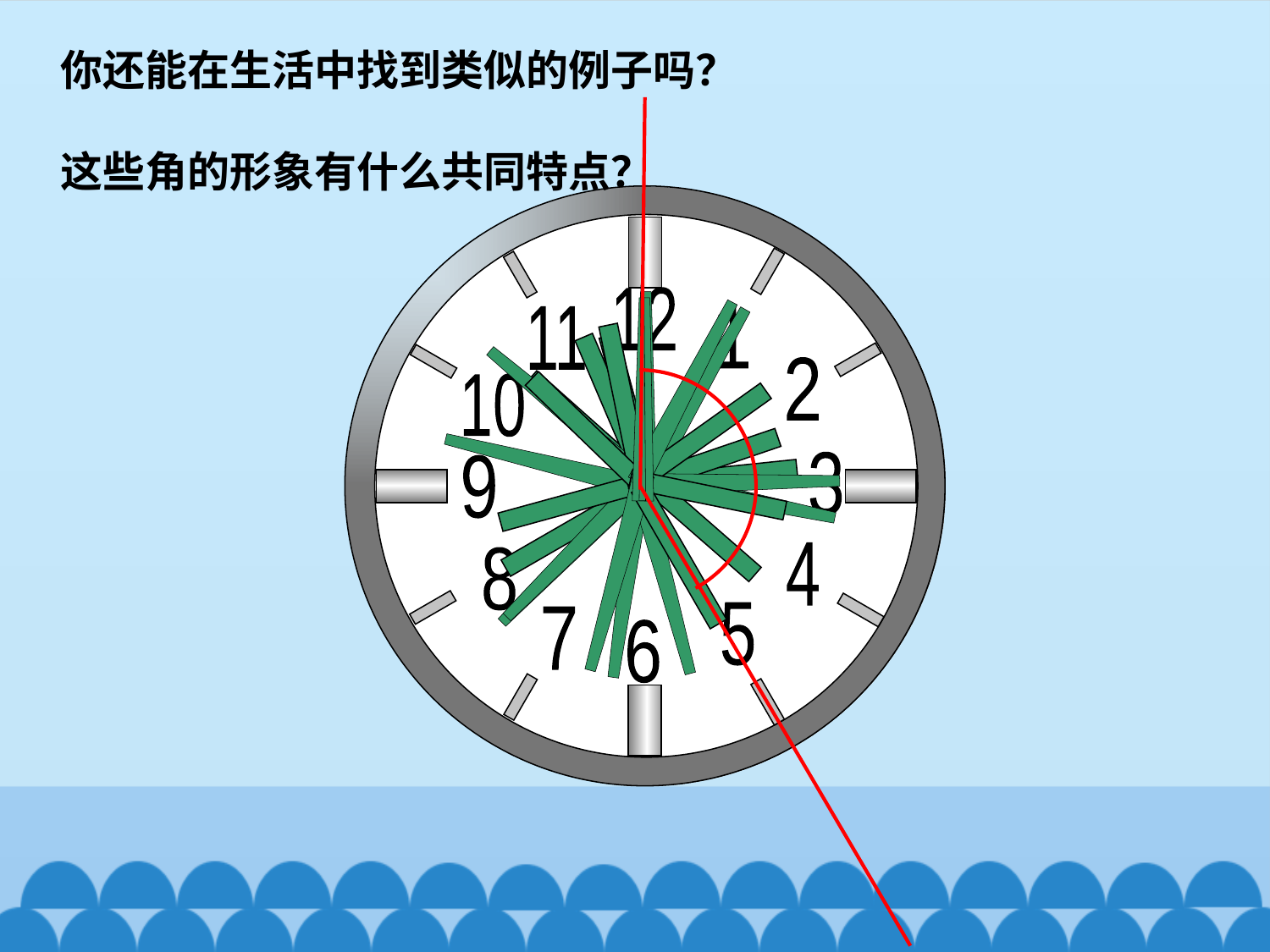

你还能在生活中找到类似的例子吗？

这些角的形象有什么共同特点？

12
1
11
2
10
3
9
4
8
5
7
6